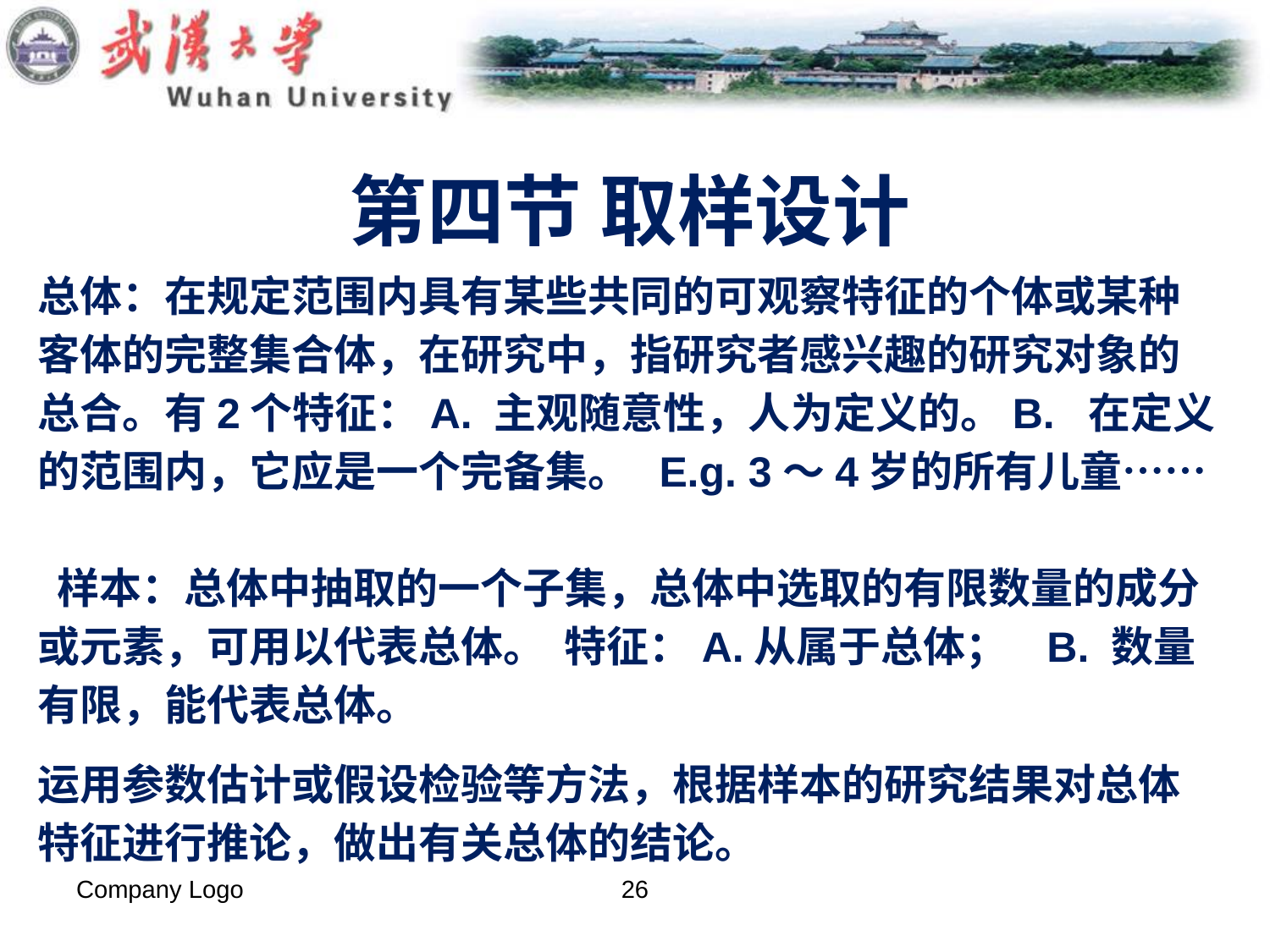

第四节 取样设计
总体：在规定范围内具有某些共同的可观察特征的个体或某种客体的完整集合体，在研究中，指研究者感兴趣的研究对象的总合。有2个特征：A. 主观随意性，人为定义的。B.  在定义的范围内，它应是一个完备集。  E.g. 3～4岁的所有儿童……

 样本：总体中抽取的一个子集，总体中选取的有限数量的成分或元素，可用以代表总体。  特征：A.从属于总体；   B. 数量有限，能代表总体。
运用参数估计或假设检验等方法，根据样本的研究结果对总体特征进行推论，做出有关总体的结论。
Company Logo
26